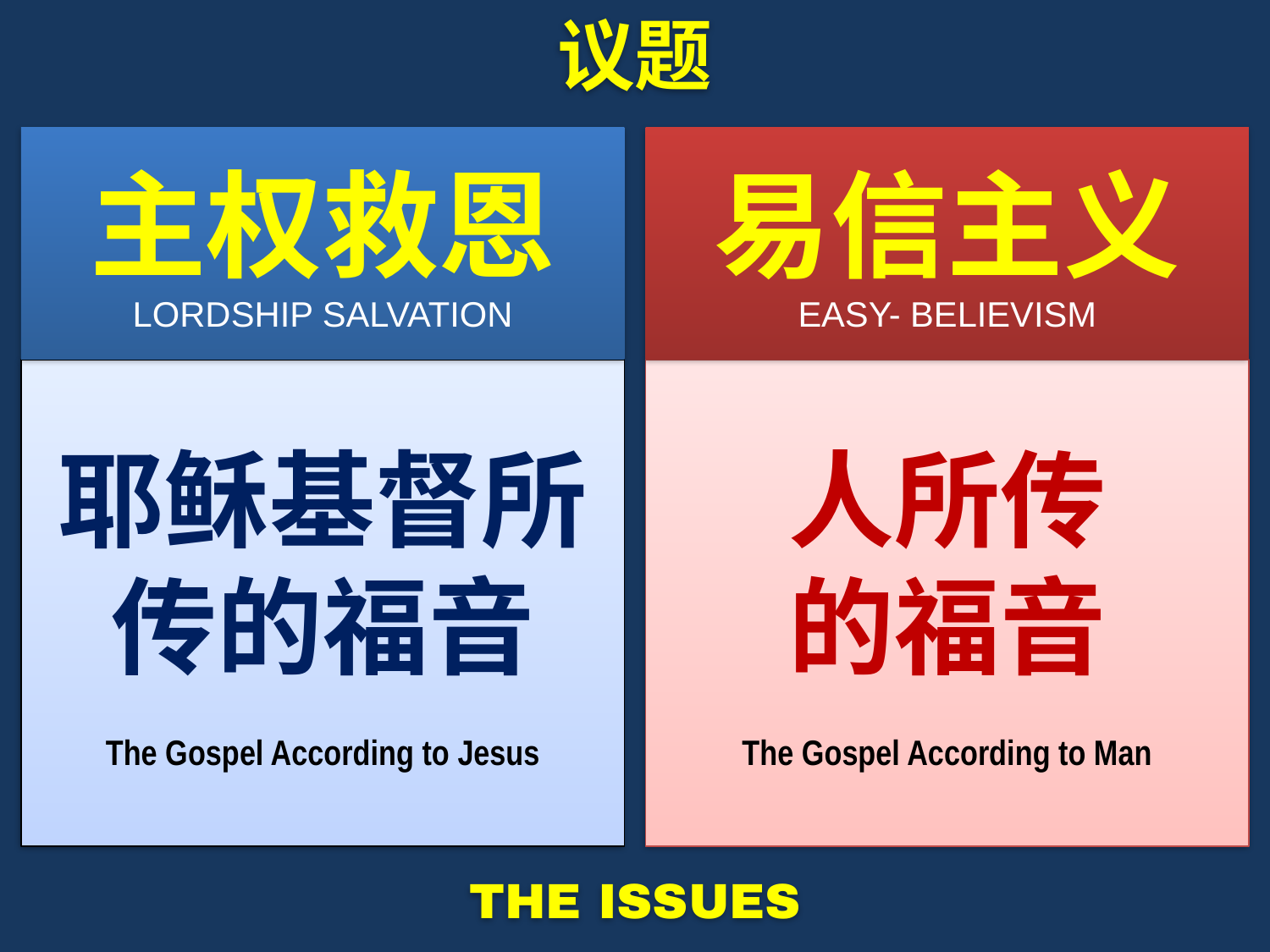

议题
主权救恩
LORDSHIP SALVATION
易信主义
EASY- BELIEVISM
耶稣基督所传的福音

The Gospel According to Jesus
人所传
的福音

The Gospel According to Man
THE ISSUES